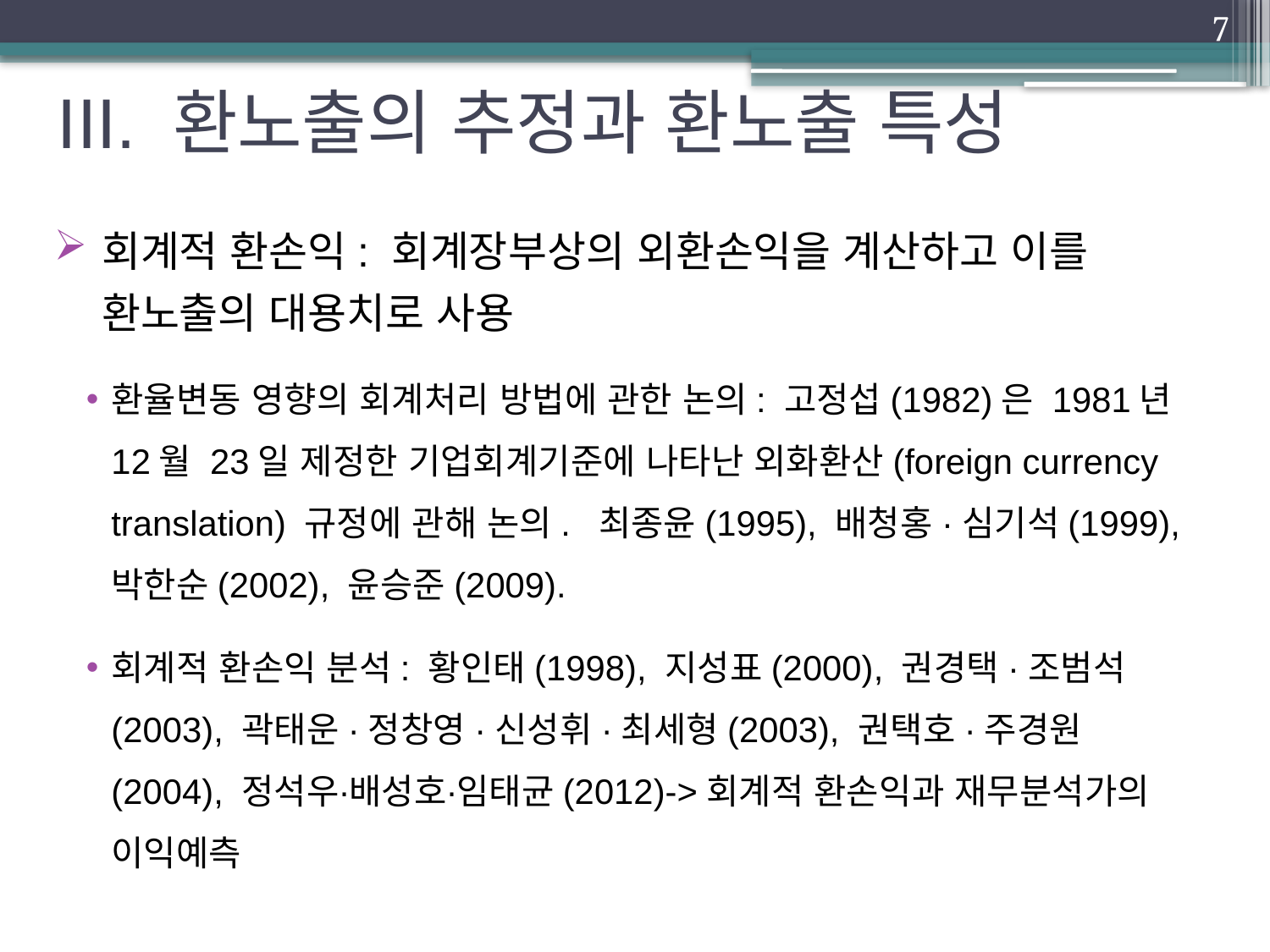

7
# III. 환노출의 추정과 환노출 특성
회계적 환손익: 회계장부상의 외환손익을 계산하고 이를 환노출의 대용치로 사용
환율변동 영향의 회계처리 방법에 관한 논의: 고정섭(1982)은 1981년 12월 23일 제정한 기업회계기준에 나타난 외화환산(foreign currency translation) 규정에 관해 논의.  최종윤(1995), 배청홍·심기석(1999), 박한순(2002), 윤승준(2009).
회계적 환손익 분석: 황인태(1998), 지성표(2000), 권경택·조범석(2003), 곽태운·정창영·신성휘·최세형(2003), 권택호·주경원(2004), 정석우∙배성호∙임태균(2012)->회계적 환손익과 재무분석가의 이익예측